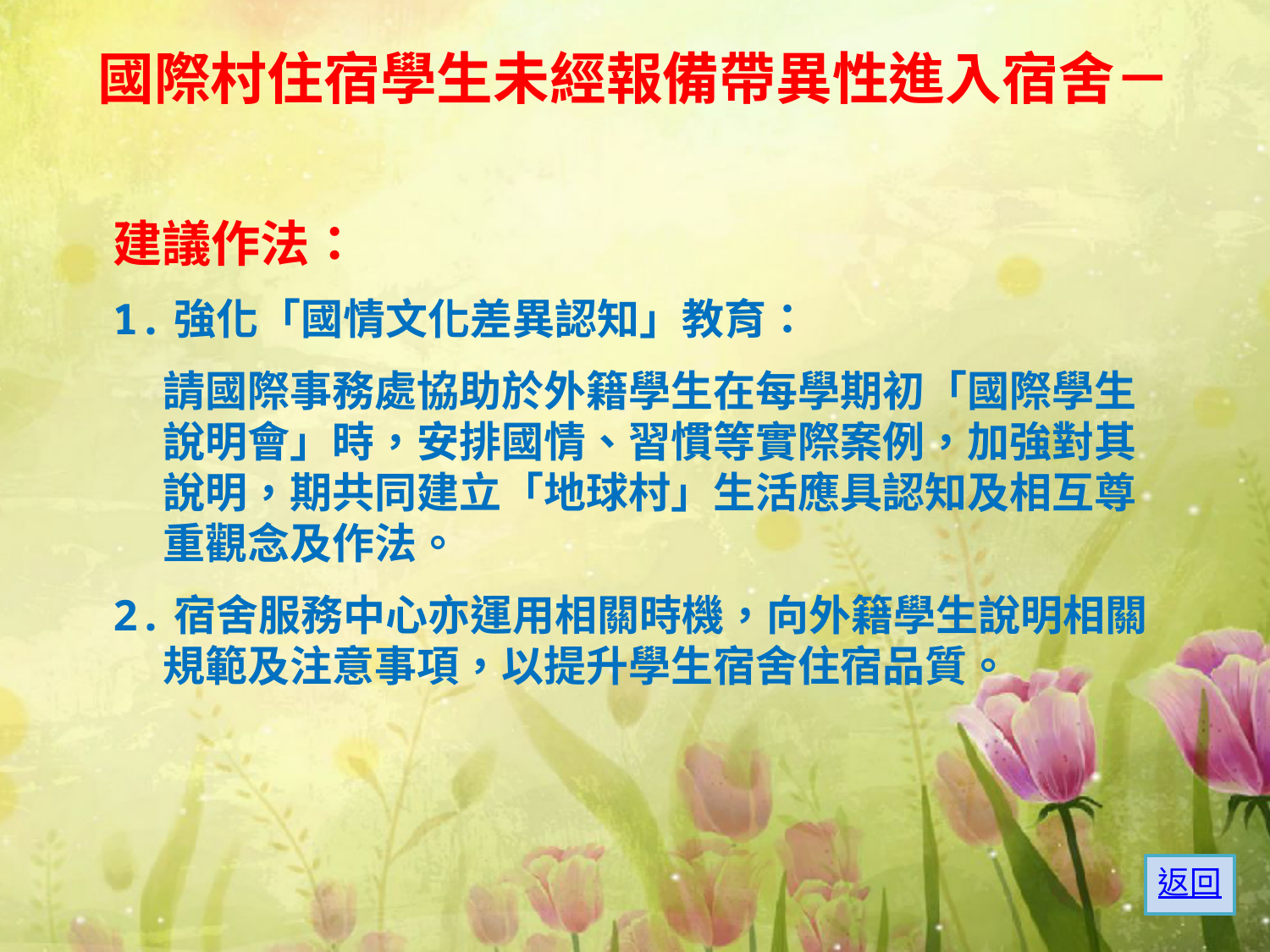

國際村住宿學生未經報備帶異性進入宿舍－
建議作法：
1.強化「國情文化差異認知」教育：
請國際事務處協助於外籍學生在每學期初「國際學生說明會」時，安排國情、習慣等實際案例，加強對其說明，期共同建立「地球村」生活應具認知及相互尊重觀念及作法。
2.宿舍服務中心亦運用相關時機，向外籍學生說明相關規範及注意事項，以提升學生宿舍住宿品質。
返回